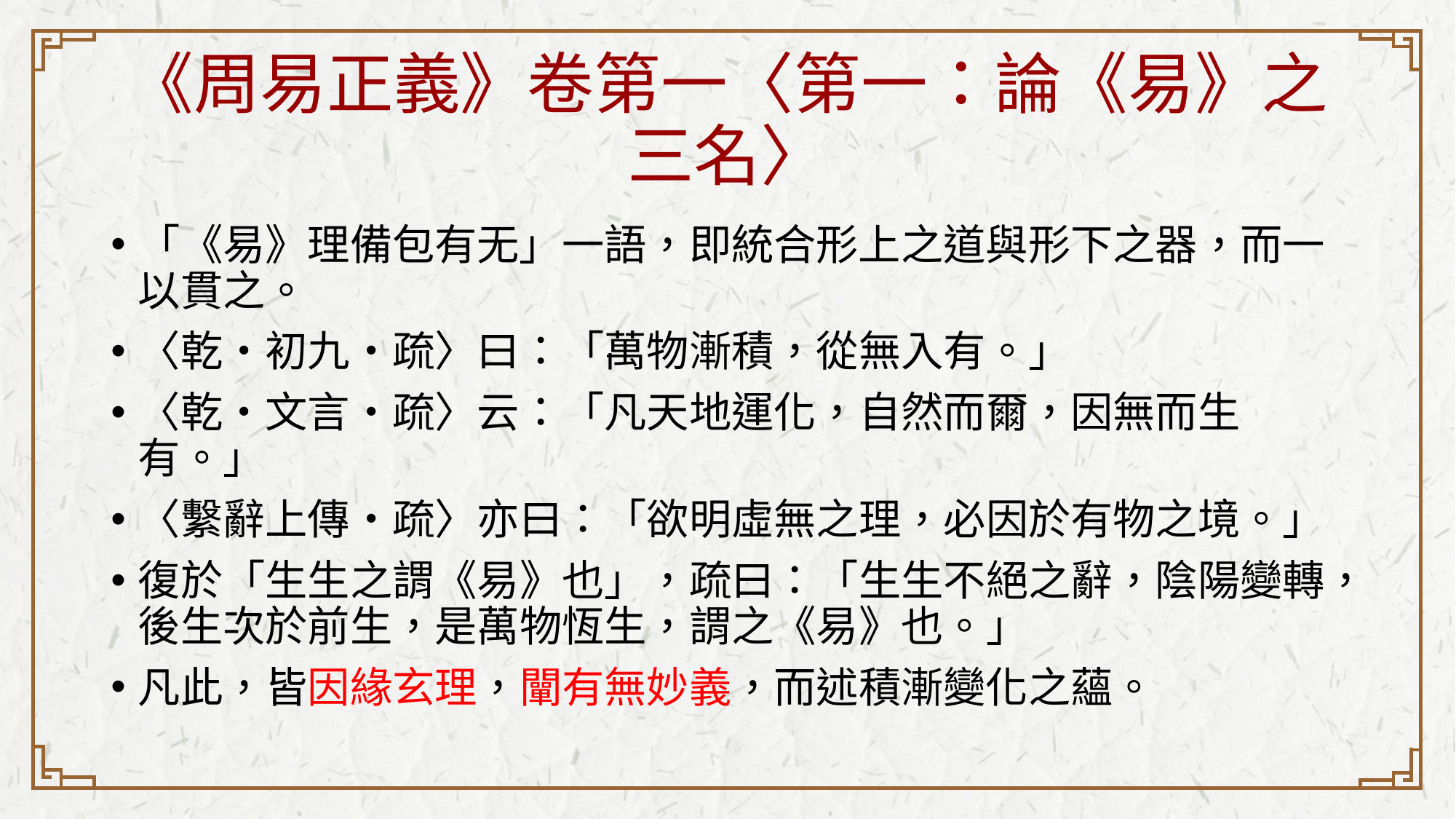

# 《周易正義》卷第一〈第一：論《易》之三名〉
「《易》理備包有无」一語，即統合形上之道與形下之器，而一以貫之。
〈乾‧初九‧疏〉曰：「萬物漸積，從無入有。」
〈乾‧文言‧疏〉云：「凡天地運化，自然而爾，因無而生有。」
〈繫辭上傳‧疏〉亦曰：「欲明虛無之理，必因於有物之境。」
復於「生生之謂《易》也」，疏曰：「生生不絕之辭，陰陽變轉，後生次於前生，是萬物恆生，謂之《易》也。」
凡此，皆因緣玄理，闡有無妙義，而述積漸變化之蘊。